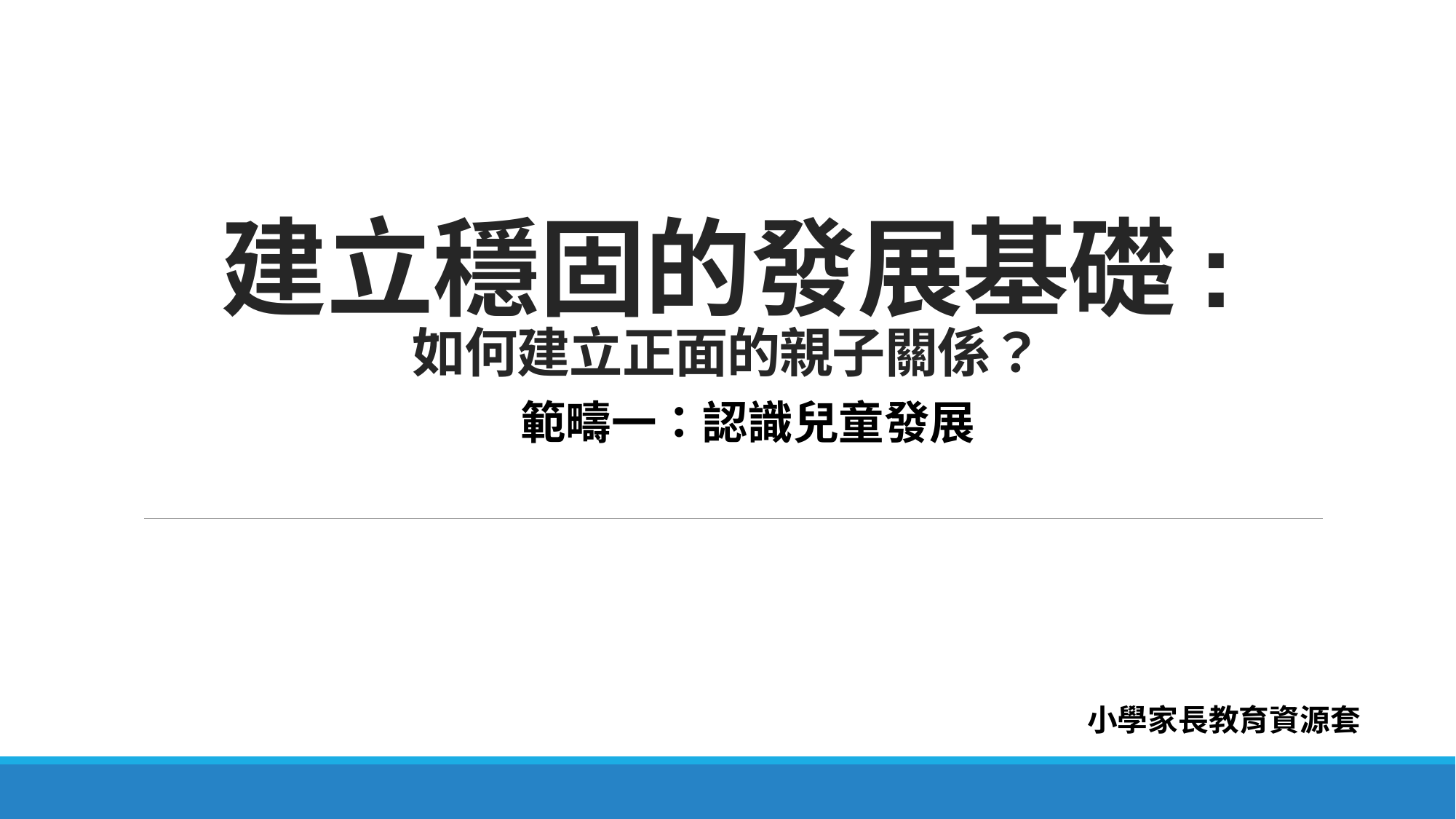

# 建立穩固的發展基礎: 如何建立正面的親子關係？
範疇一：認識兒童發展
小學家長教育資源套